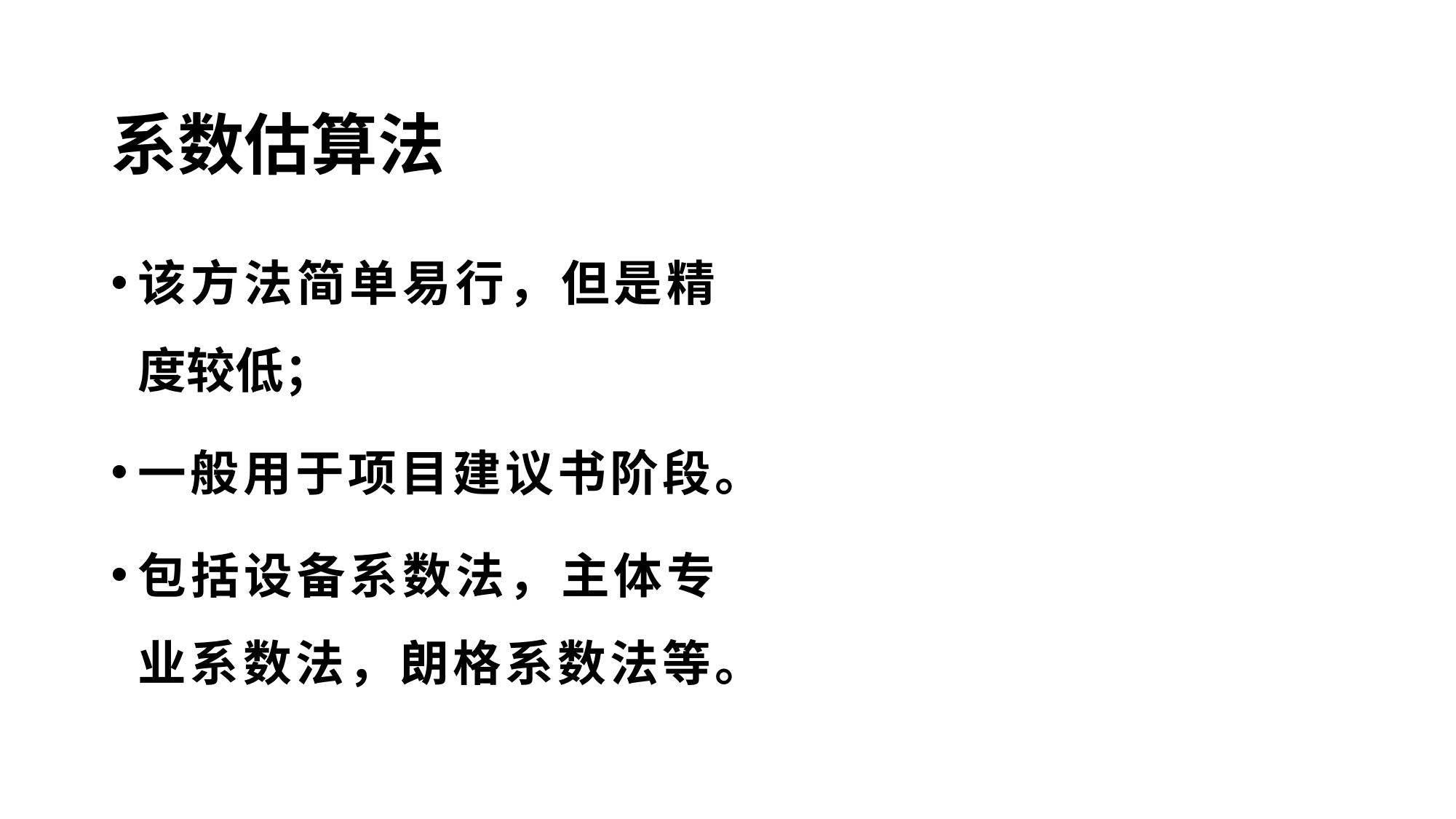

# 系数估算法
该方法简单易行，但是精度较低；
一般用于项目建议书阶段。
包括设备系数法，主体专业系数法，朗格系数法等。